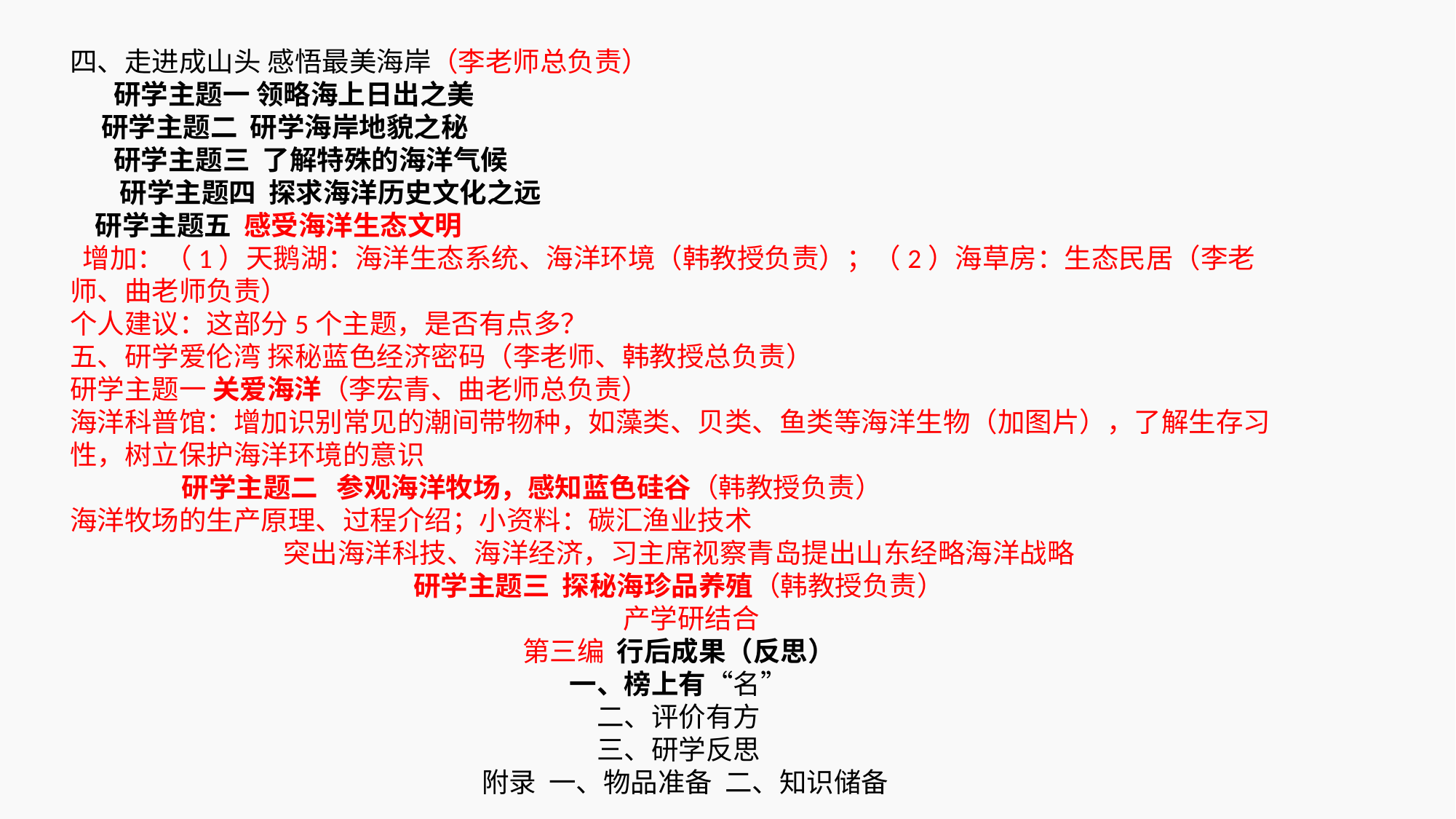

四、走进成山头 感悟最美海岸（李老师总负责）      研学主题一 领略海上日出之美    研学主题二  研学海岸地貌之秘      研学主题三  了解特殊的海洋气候       研学主题四  探求海洋历史文化之远   研学主题五  感受海洋生态文明 增加：（1）天鹅湖：海洋生态系统、海洋环境（韩教授负责）；（2）海草房：生态民居（李老师、曲老师负责）个人建议：这部分5个主题，是否有点多？五、研学爱伦湾 探秘蓝色经济密码（李老师、韩教授总负责）研学主题一 关爱海洋（李宏青、曲老师总负责）海洋科普馆：增加识别常见的潮间带物种，如藻类、贝类、鱼类等海洋生物（加图片），了解生存习性，树立保护海洋环境的意识                 研学主题二   参观海洋牧场，感知蓝色硅谷（韩教授负责）海洋牧场的生产原理、过程介绍；小资料：碳汇渔业技术突出海洋科技、海洋经济，习主席视察青岛提出山东经略海洋战略
研学主题三  探秘海珍品养殖（韩教授负责）   产学研结合第三编  行后成果（反思）一、榜上有“名”二、评价有方三、研学反思 附录  一、物品准备  二、知识储备